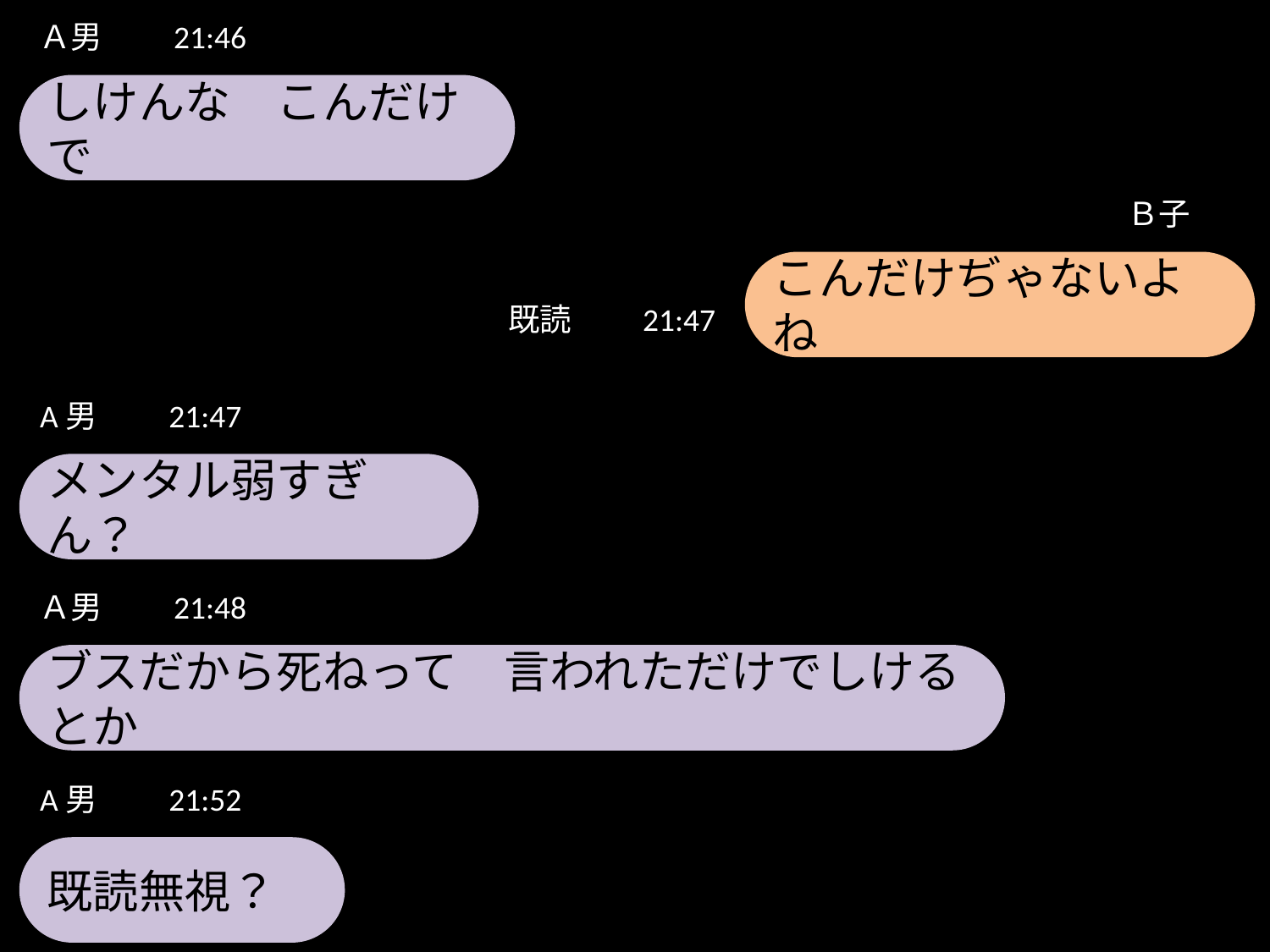

Ａ男　　21:46
しけんな　こんだけで
Ｂ子
こんだけぢゃないよね
既読　　21:47
A男　　21:47
メンタル弱すぎん？
Ａ男　　21:48
ブスだから死ねって　言われただけでしけるとか
A男　　21:52
既読無視？